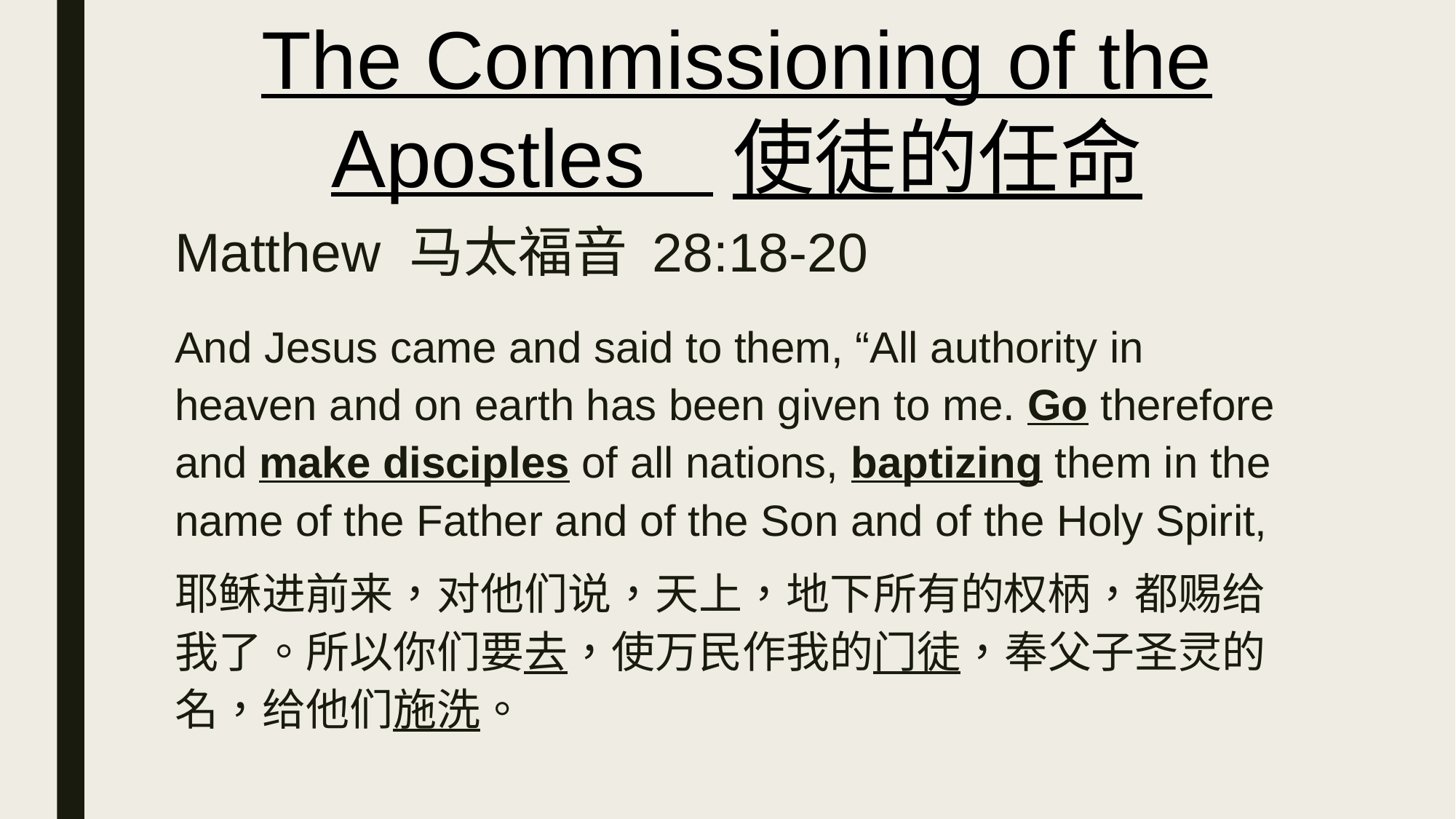

The Commissioning of the Apostles   使徒的任命
# Matthew 马太福音 28:18-20
And Jesus came and said to them, “All authority in heaven and on earth has been given to me. Go therefore and make disciples of all nations, baptizing them in the name of the Father and of the Son and of the Holy Spirit,
耶稣进前来，对他们说，天上，地下所有的权柄，都赐给我了。所以你们要去，使万民作我的门徒，奉父子圣灵的名，给他们施洗。